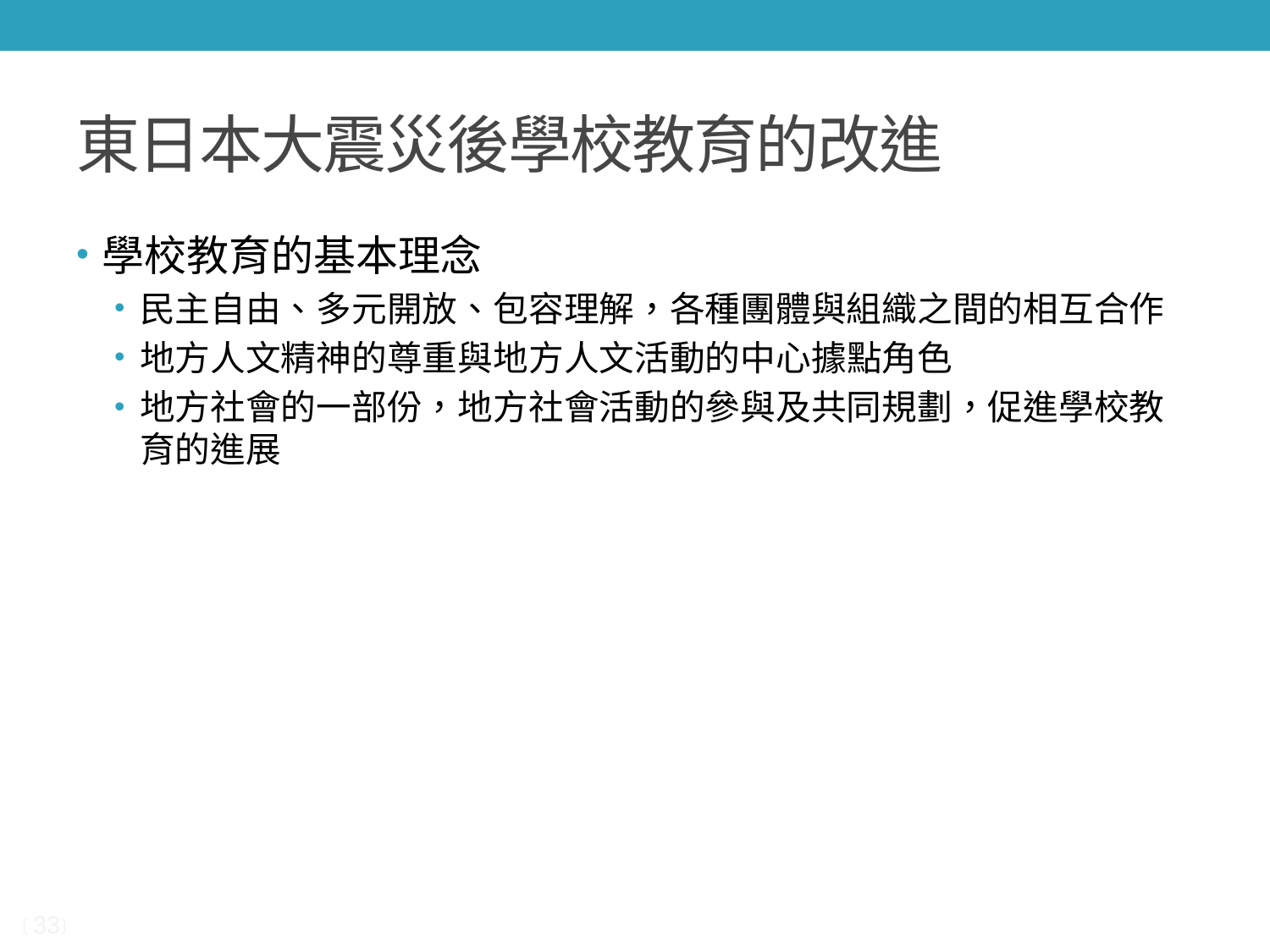

# 東日本大震災後學校教育的改進
學校教育的基本理念
民主自由、多元開放、包容理解，各種團體與組織之間的相互合作
地方人文精神的尊重與地方人文活動的中心據點角色
地方社會的一部份，地方社會活動的參與及共同規劃，促進學校教育的進展